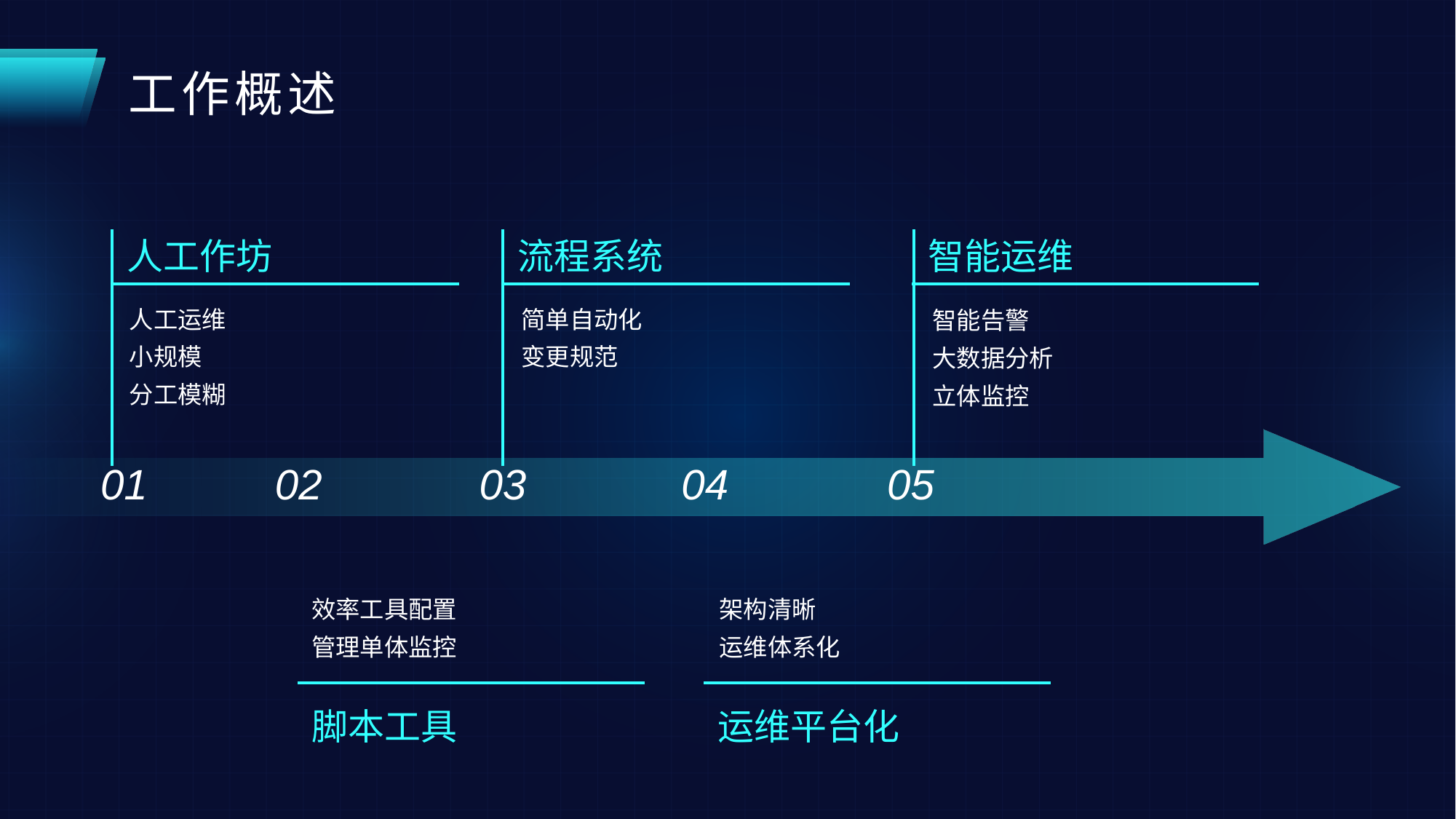

工作概述
人工作坊
流程系统
智能运维
人工运维
小规模
分工模糊
简单自动化
变更规范
智能告警
大数据分析
立体监控

01
02
03
04
05
效率工具配置
管理单体监控

架构清晰
运维体系化
脚本工具
运维平台化